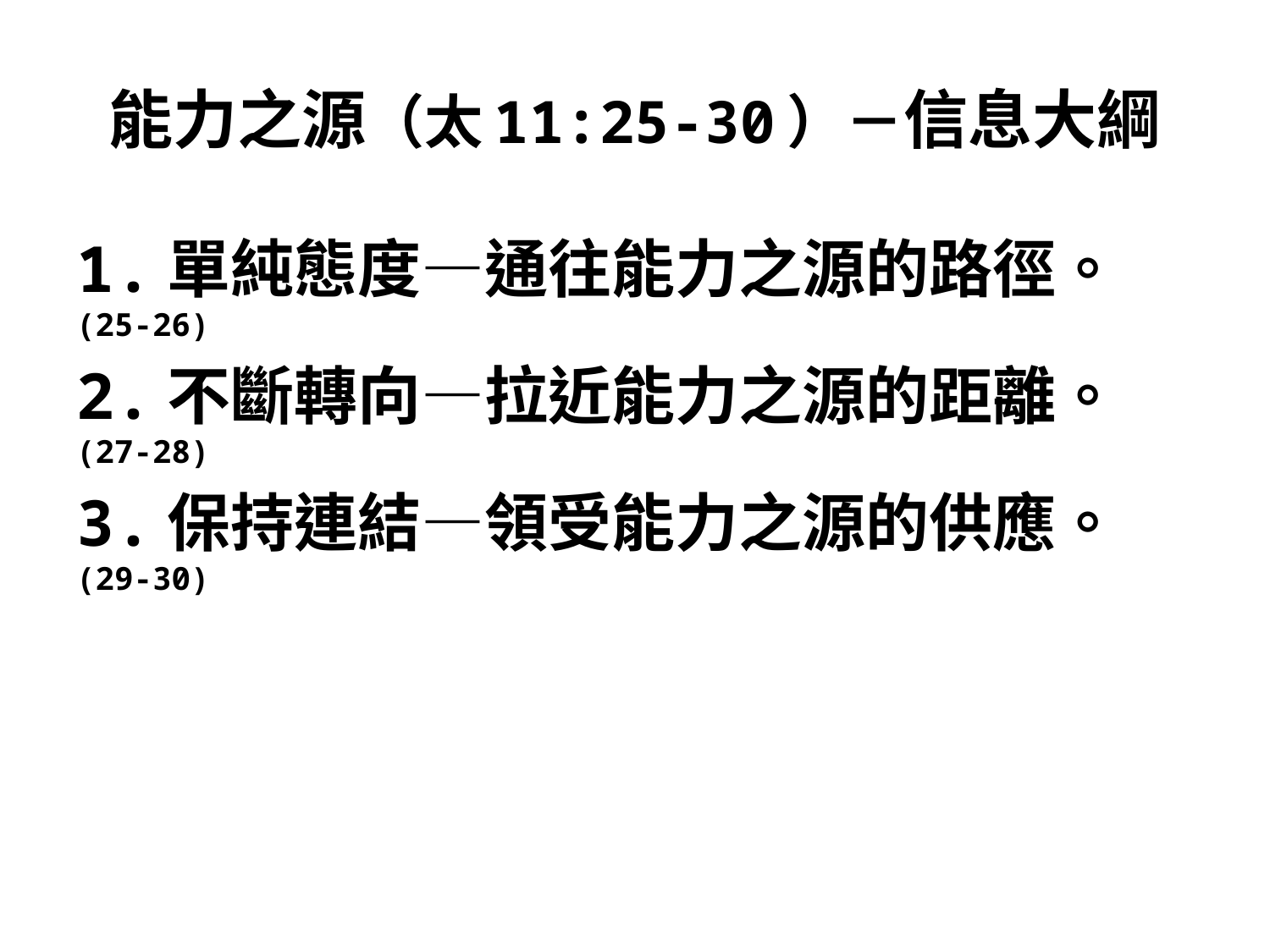

# 能力之源（太11:25-30）－信息大綱
1.單純態度—通往能力之源的路徑。(25-26)
2.不斷轉向—拉近能力之源的距離。(27-28)
3.保持連結—領受能力之源的供應。(29-30)